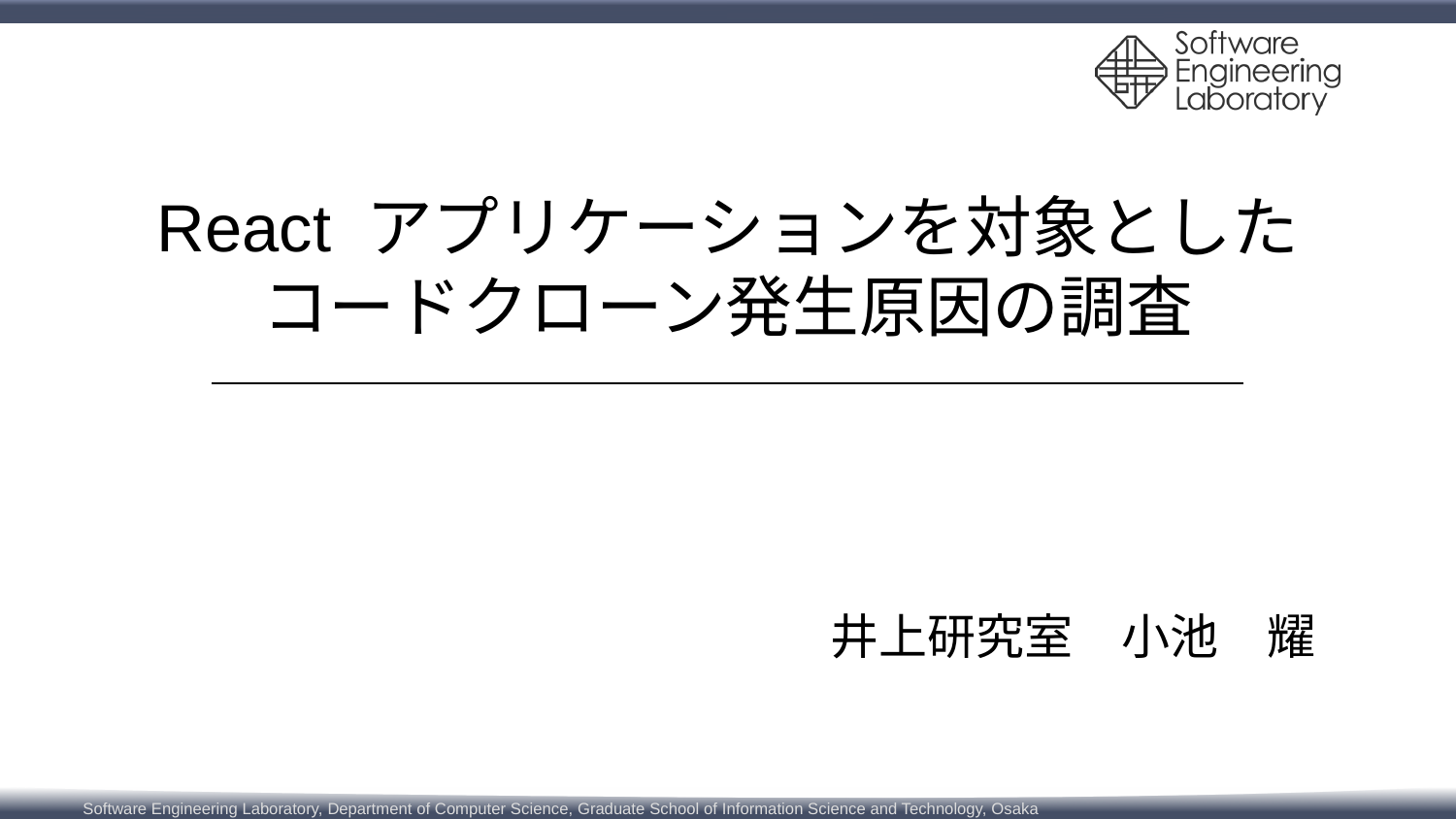

# React アプリケーションを対象とした コードクローン発生原因の調査

井上研究室	小池　耀